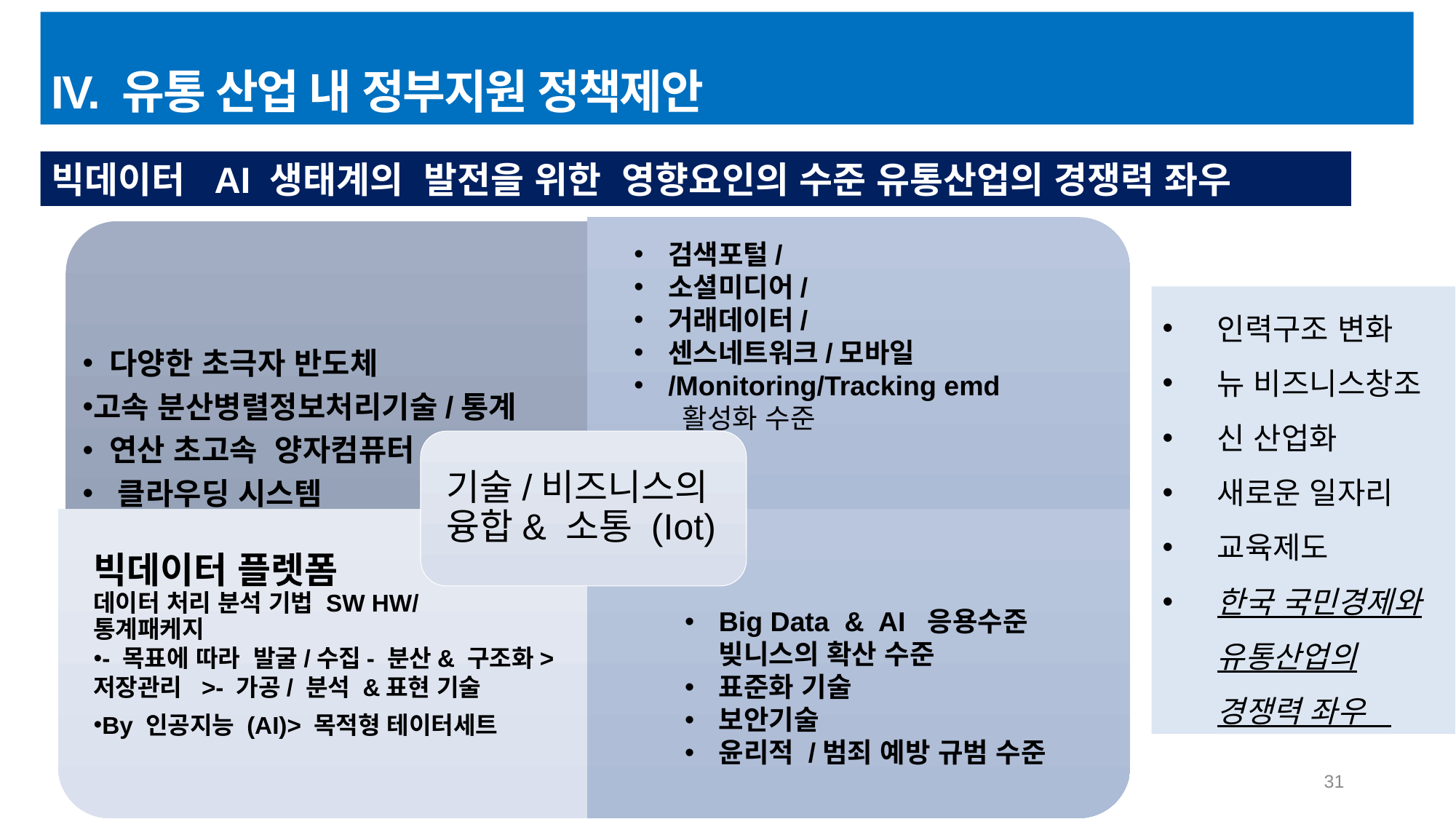

IV. 유통 산업 내 정부지원 정책제안

빅데이터  AI 생태계의  발전을 위한  영향요인의 수준 유통산업의 경쟁력 좌우

 다양한 초극자 반도체
고속 분산병렬정보처리기술/통계
 연산 초고속  양자컴퓨터
  클라우딩 시스템

& 로봇

빅데이터 플렛폼
데이터 처리 분석 기법 SW HW/
통계패케지
- 목표에 따라  발굴/수집- 분산& 구조화> 저장관리  >- 가공/ 분석 &표현 기술
By 인공지능 (AI)> 목적형 테이터세트

기술/비즈니스의 융합& 소통 (Iot)
검색포털/
소셜미디어/
거래데이터/
센스네트워크/모바일
/Monitoring/Tracking emd  활성화 수준
인력구조 변화
뉴 비즈니스창조
신 산업화
새로운 일자리
교육제도
한국 국민경제와 유통산업의 경쟁력 좌우
Big Data  &  AI  응용수준 빚니스의 확산 수준
표준화 기술
보안기술
윤리적 /범죄 예방 규범 수준
31
6/22/2023